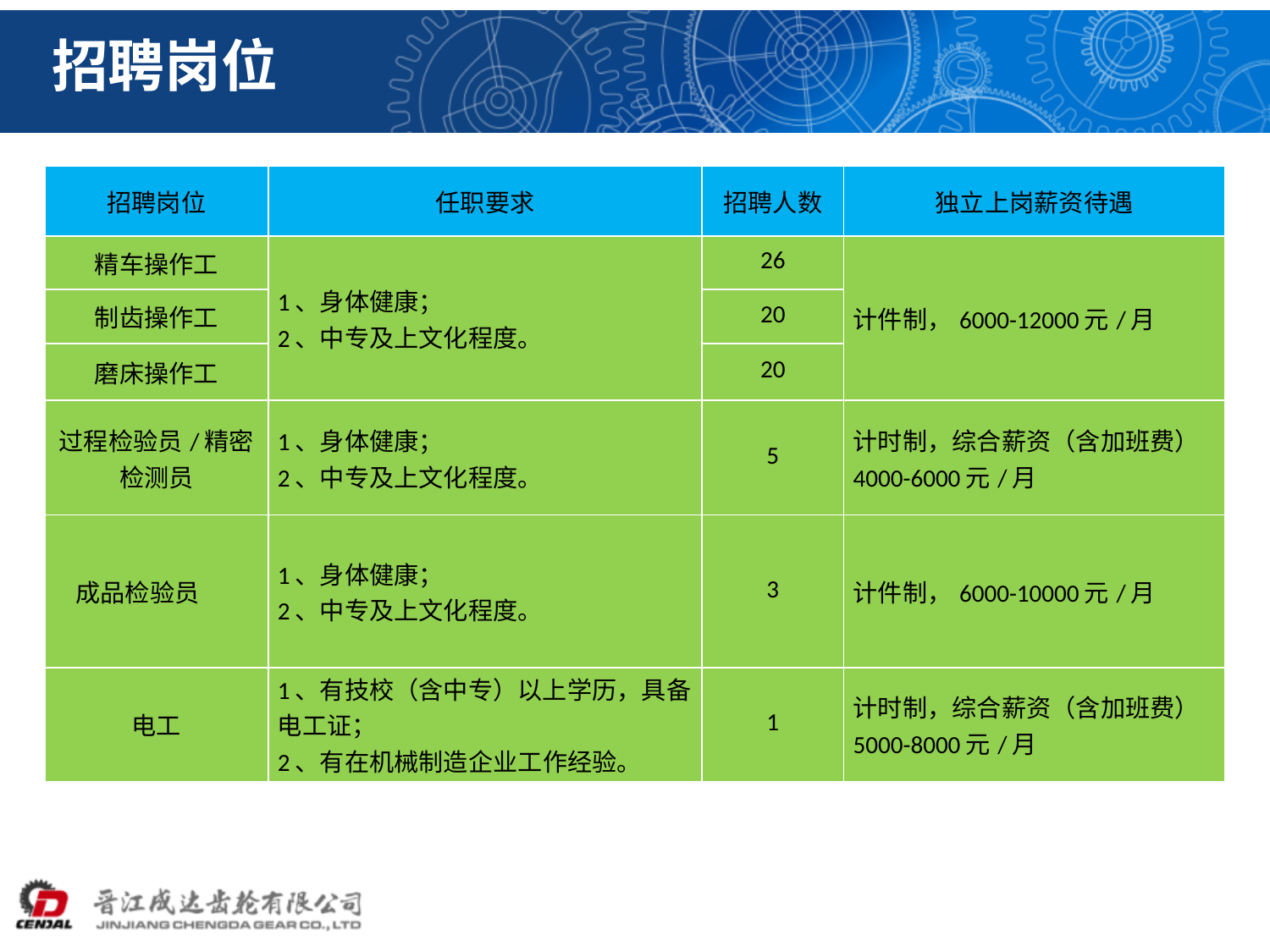

招聘岗位
| 招聘岗位 | 任职要求 | 招聘人数 | 独立上岗薪资待遇 |
| --- | --- | --- | --- |
| 精车操作工 | 1、身体健康； 2、中专及上文化程度。 | 26 | 计件制，6000-12000元/月 |
| 制齿操作工 |  | 20 |  |
| 磨床操作工 |  | 20 |  |
| 过程检验员/精密检测员 | 1、身体健康； 2、中专及上文化程度。 | 5 | 计时制，综合薪资（含加班费）4000-6000元/月 |
| 成品检验员 | 1、身体健康； 2、中专及上文化程度。 | 3 | 计件制，6000-10000元/月 |
| 电工 | 1、有技校（含中专）以上学历，具备电工证； 2、有在机械制造企业工作经验。 | 1 | 计时制，综合薪资（含加班费）5000-8000元/月 |